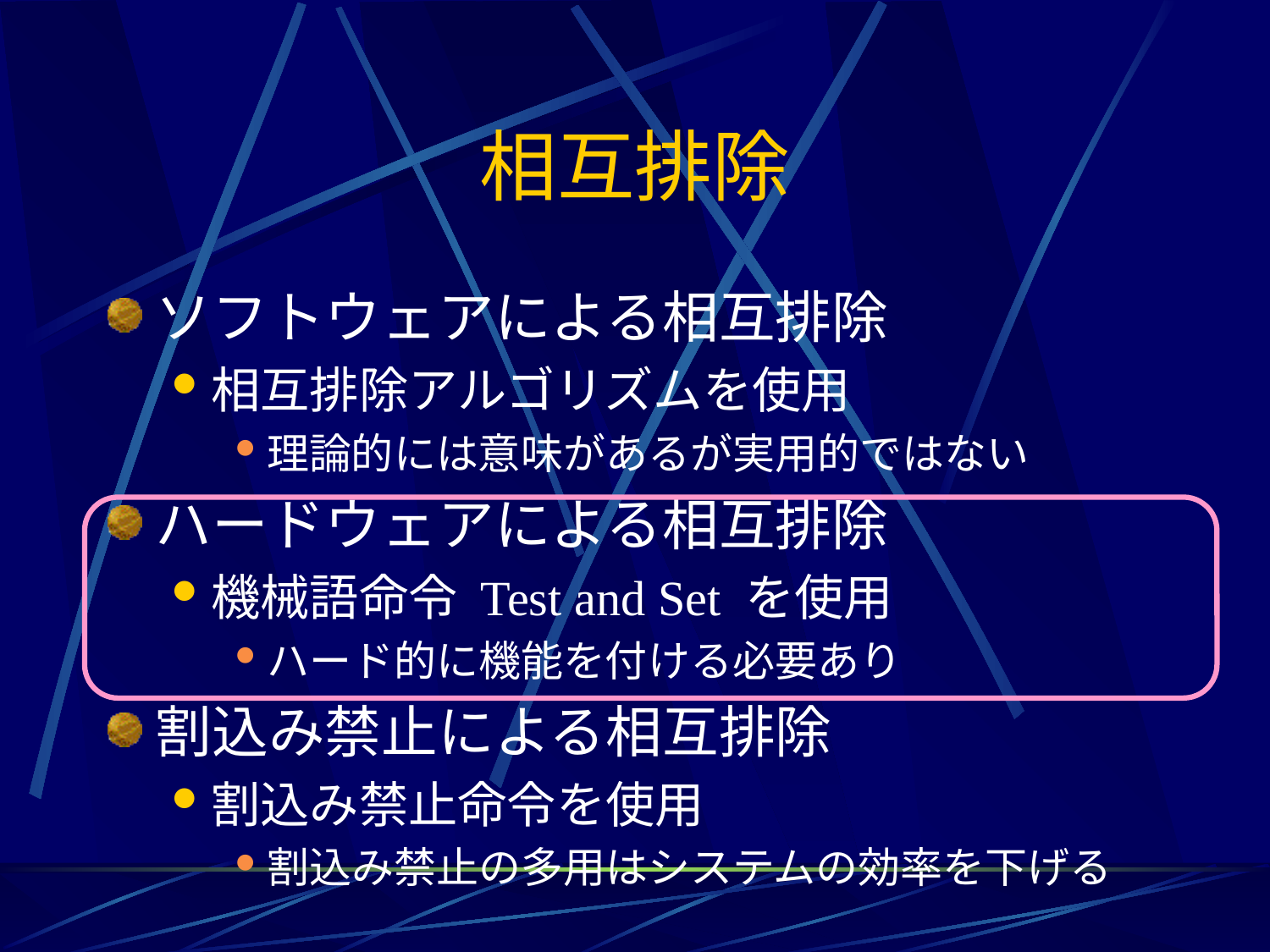

# 相互排除
ソフトウェアによる相互排除
相互排除アルゴリズムを使用
理論的には意味があるが実用的ではない
ハードウェアによる相互排除
機械語命令 Test and Set を使用
ハード的に機能を付ける必要あり
割込み禁止による相互排除
割込み禁止命令を使用
割込み禁止の多用はシステムの効率を下げる